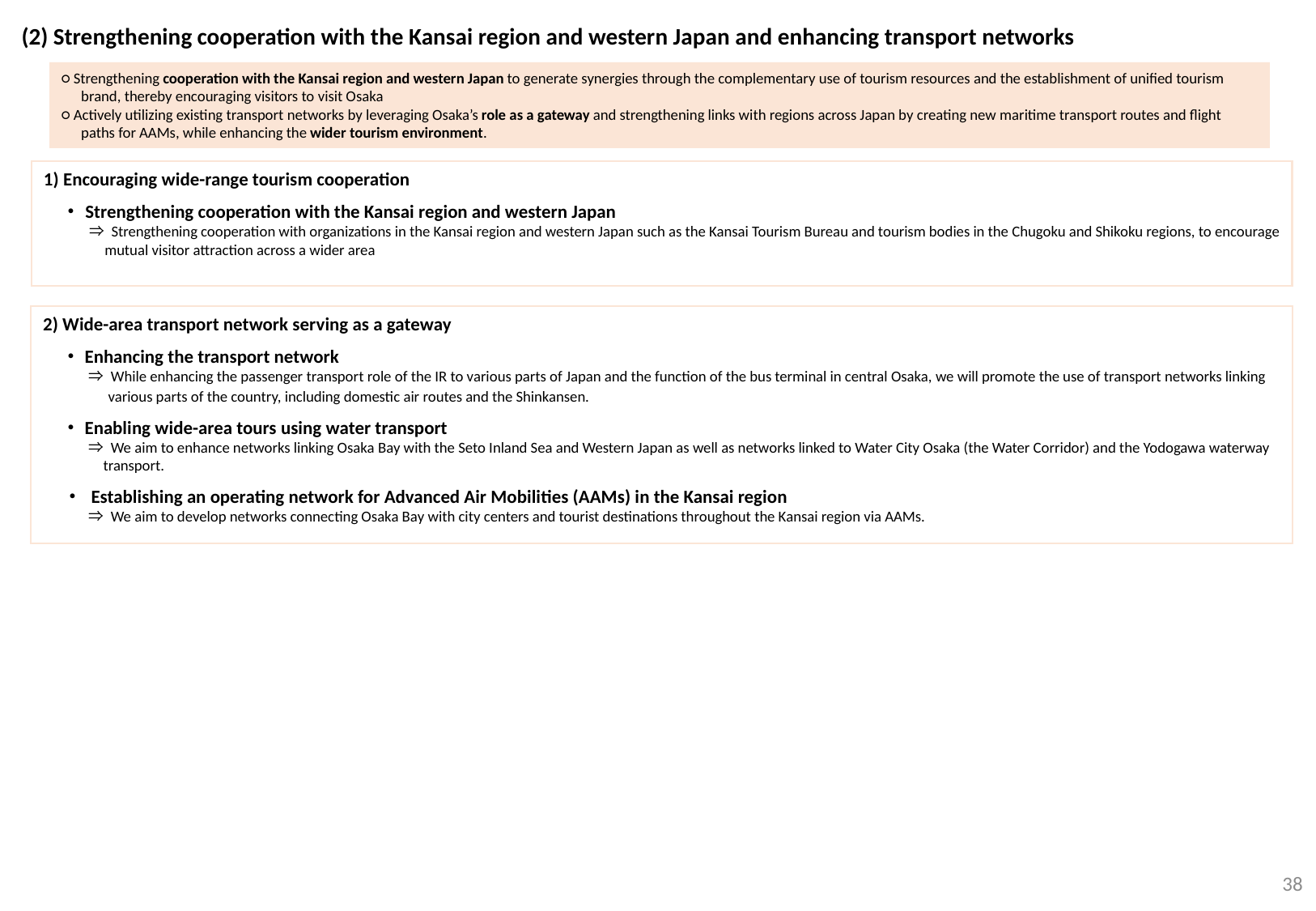

(2) Strengthening cooperation with the Kansai region and western Japan and enhancing transport networks
○ Strengthening cooperation with the Kansai region and western Japan to generate synergies through the complementary use of tourism resources and the establishment of unified tourism brand, thereby encouraging visitors to visit Osaka
○ Actively utilizing existing transport networks by leveraging Osaka’s role as a gateway and strengthening links with regions across Japan by creating new maritime transport routes and flight paths for AAMs, while enhancing the wider tourism environment.
1) Encouraging wide-range tourism cooperation
　・Strengthening cooperation with the Kansai region and western Japan
　　　⇒ Strengthening cooperation with organizations in the Kansai region and western Japan such as the Kansai Tourism Bureau and tourism bodies in the Chugoku and Shikoku regions, to encourage mutual visitor attraction across a wider area
2) Wide-area transport network serving as a gateway
　・Enhancing the transport network
　　　⇒ While enhancing the passenger transport role of the IR to various parts of Japan and the function of the bus terminal in central Osaka, we will promote the use of transport networks linking various parts of the country, including domestic air routes and the Shinkansen.
　・Enabling wide-area tours using water transport
　　　⇒ We aim to enhance networks linking Osaka Bay with the Seto Inland Sea and Western Japan as well as networks linked to Water City Osaka (the Water Corridor) and the Yodogawa waterway transport.
     ・ Establishing an operating network for Advanced Air Mobilities (AAMs) in the Kansai region
　　　⇒ We aim to develop networks connecting Osaka Bay with city centers and tourist destinations throughout the Kansai region via AAMs.

38